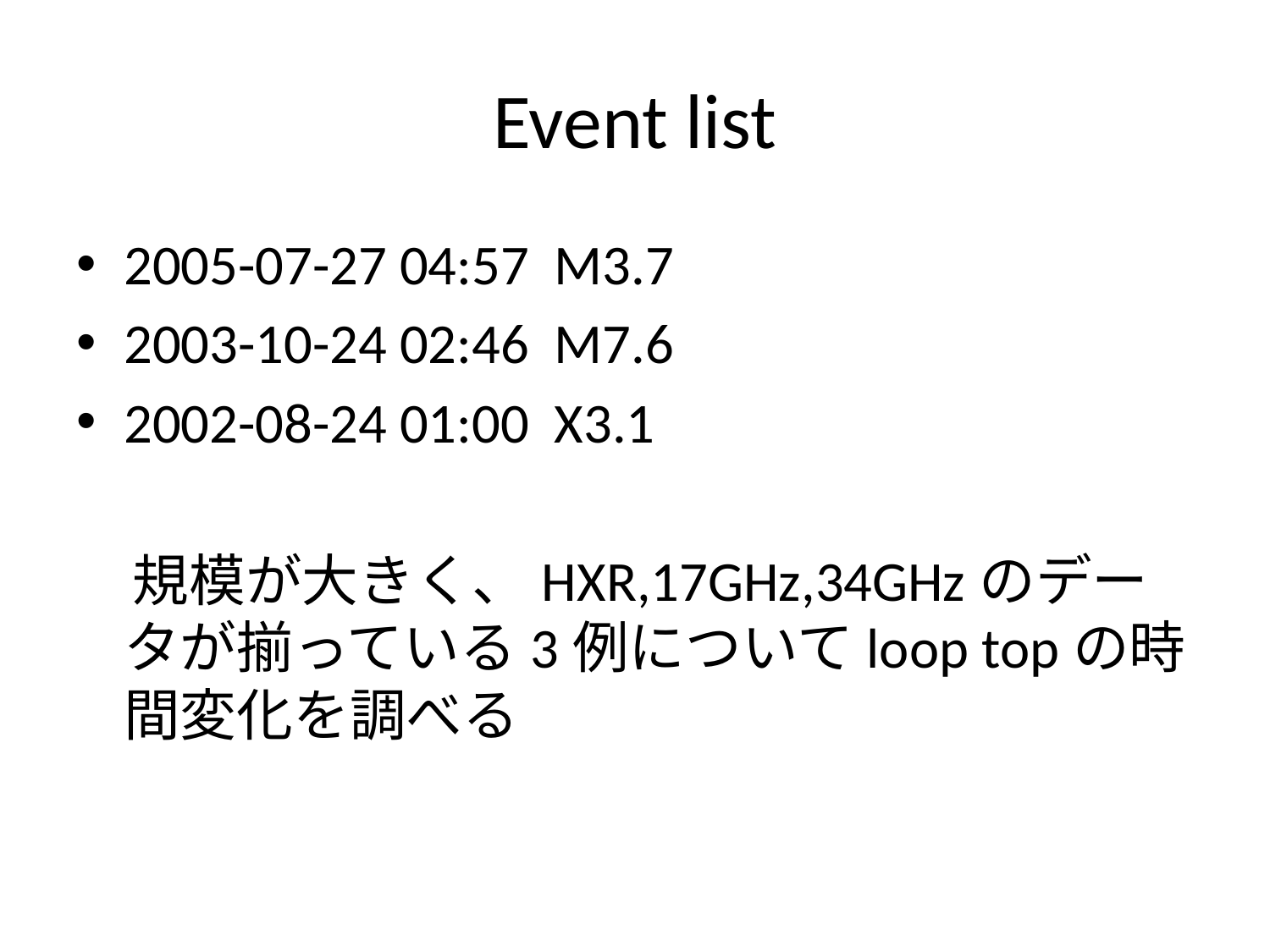

# Event list
2005-07-27 04:57  M3.7
2003-10-24 02:46  M7.6
2002-08-24 01:00  X3.1

　規模が大きく、HXR,17GHz,34GHzのデータが揃っている3例についてloop topの時間変化を調べる